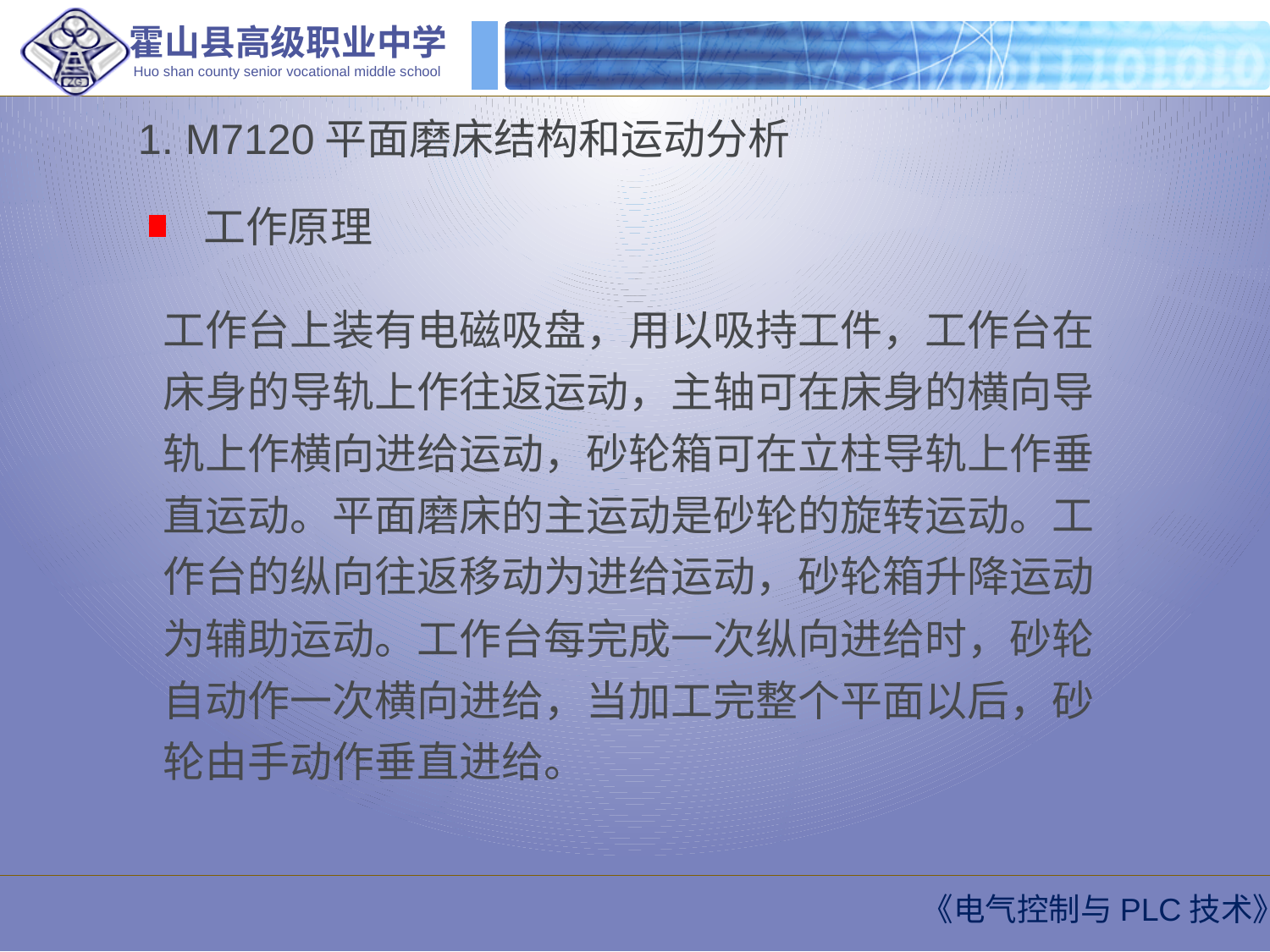

1. M7120平面磨床结构和运动分析
工作原理

工作台上装有电磁吸盘，用以吸持工件，工作台在床身的导轨上作往返运动，主轴可在床身的横向导轨上作横向进给运动，砂轮箱可在立柱导轨上作垂直运动。平面磨床的主运动是砂轮的旋转运动。工作台的纵向往返移动为进给运动，砂轮箱升降运动为辅助运动。工作台每完成一次纵向进给时，砂轮自动作一次横向进给，当加工完整个平面以后，砂轮由手动作垂直进给。